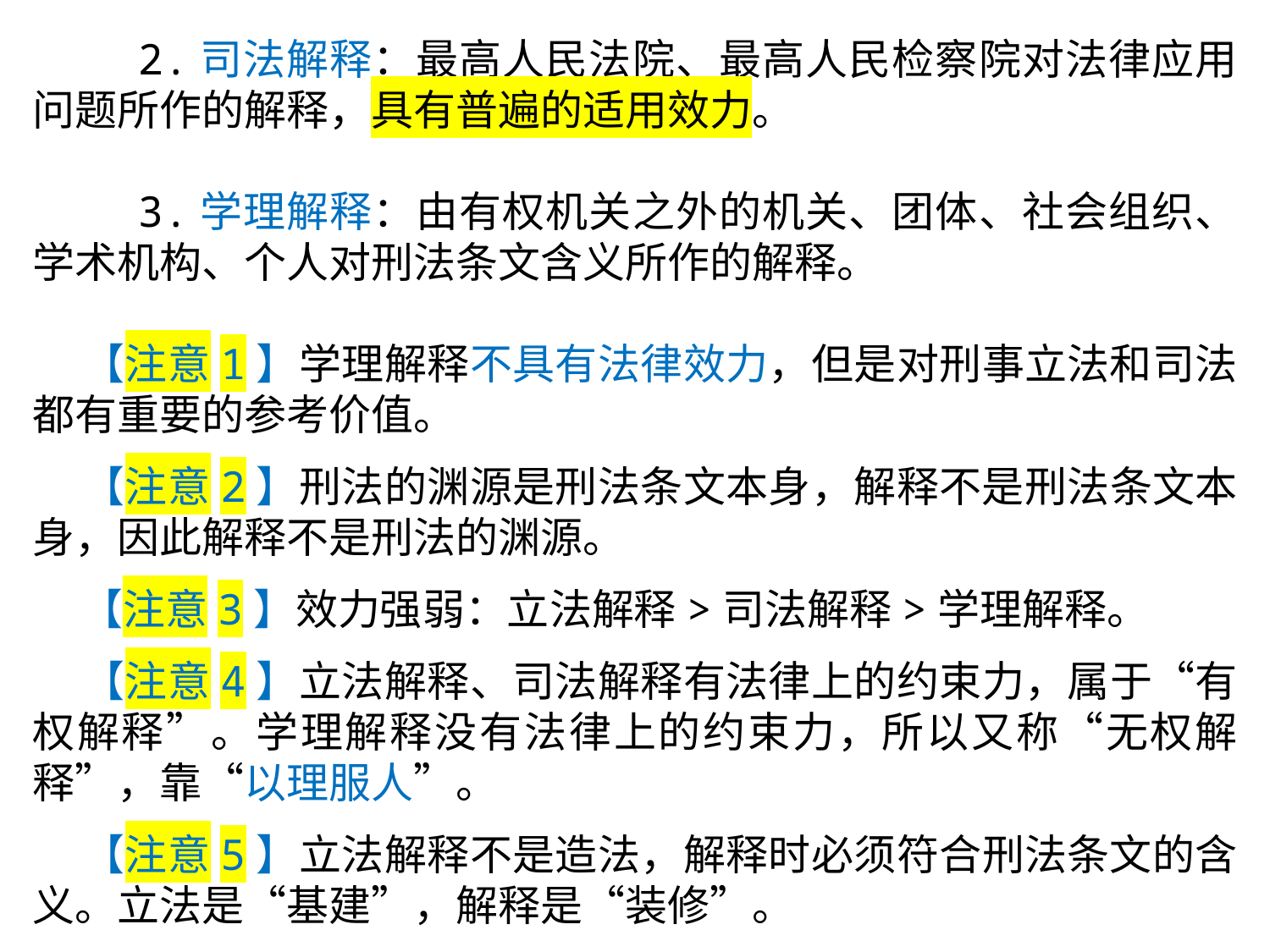

2.司法解释：最高人民法院、最高人民检察院对法律应用问题所作的解释，具有普遍的适用效力。

    3.学理解释：由有权机关之外的机关、团体、社会组织、学术机构、个人对刑法条文含义所作的解释。

    【注意1】学理解释不具有法律效力，但是对刑事立法和司法都有重要的参考价值。

    【注意2】刑法的渊源是刑法条文本身，解释不是刑法条文本身，因此解释不是刑法的渊源。

    【注意3】效力强弱：立法解释>司法解释>学理解释。

    【注意4】立法解释、司法解释有法律上的约束力，属于“有权解释”。学理解释没有法律上的约束力，所以又称“无权解释”，靠“以理服人”。

    【注意5】立法解释不是造法，解释时必须符合刑法条文的含义。立法是“基建”，解释是“装修”。